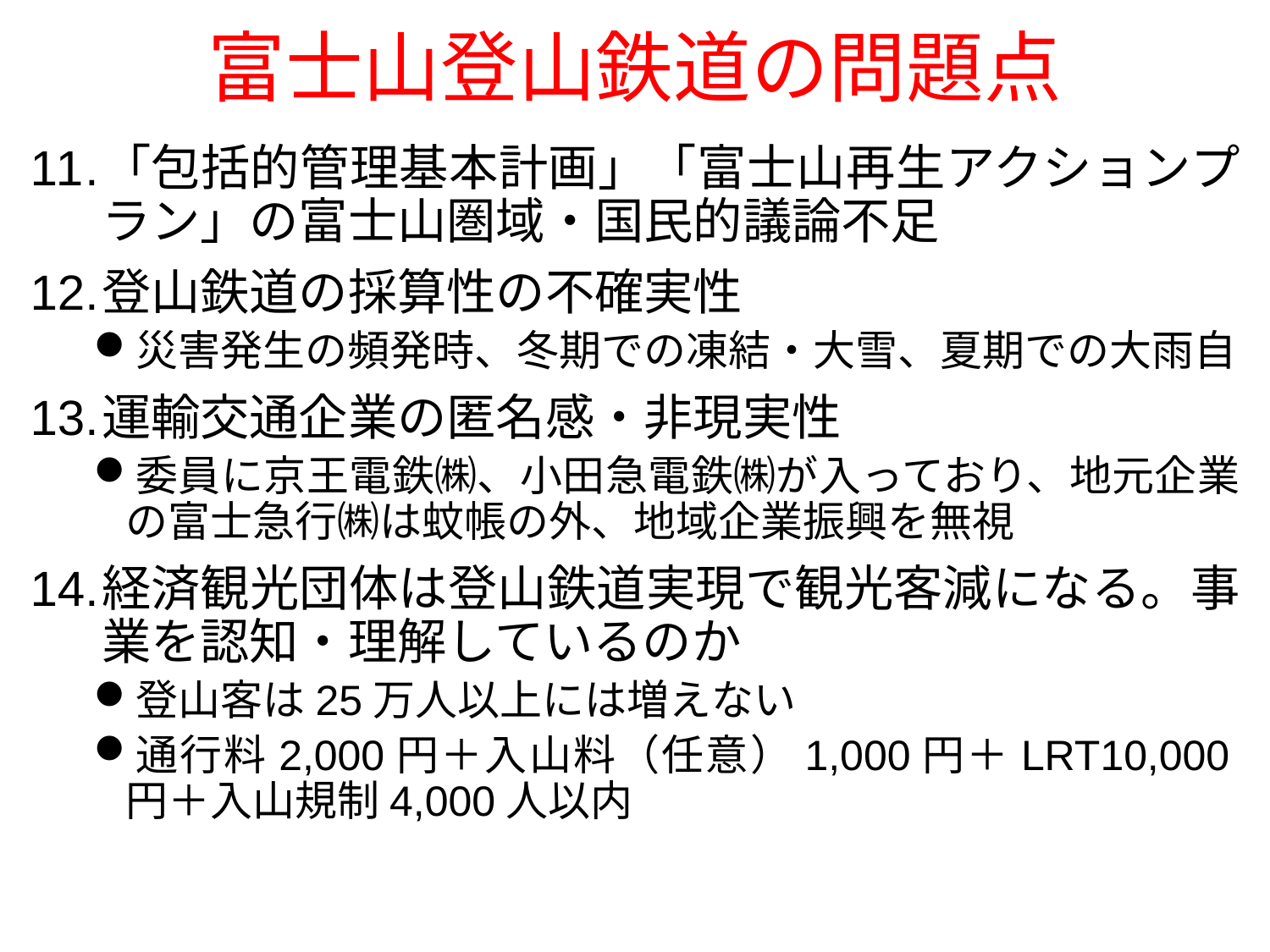

# 富士山登山鉄道の問題点
「包括的管理基本計画」「富士山再生アクションプラン」の富士山圏域・国民的議論不足
登山鉄道の採算性の不確実性
災害発生の頻発時、冬期での凍結・大雪、夏期での大雨自
運輸交通企業の匿名感・非現実性
委員に京王電鉄㈱、小田急電鉄㈱が入っており、地元企業の富士急行㈱は蚊帳の外、地域企業振興を無視
経済観光団体は登山鉄道実現で観光客減になる。事業を認知・理解しているのか
登山客は25万人以上には増えない
通行料2,000円＋入山料（任意）1,000円＋LRT10,000円＋入山規制4,000人以内